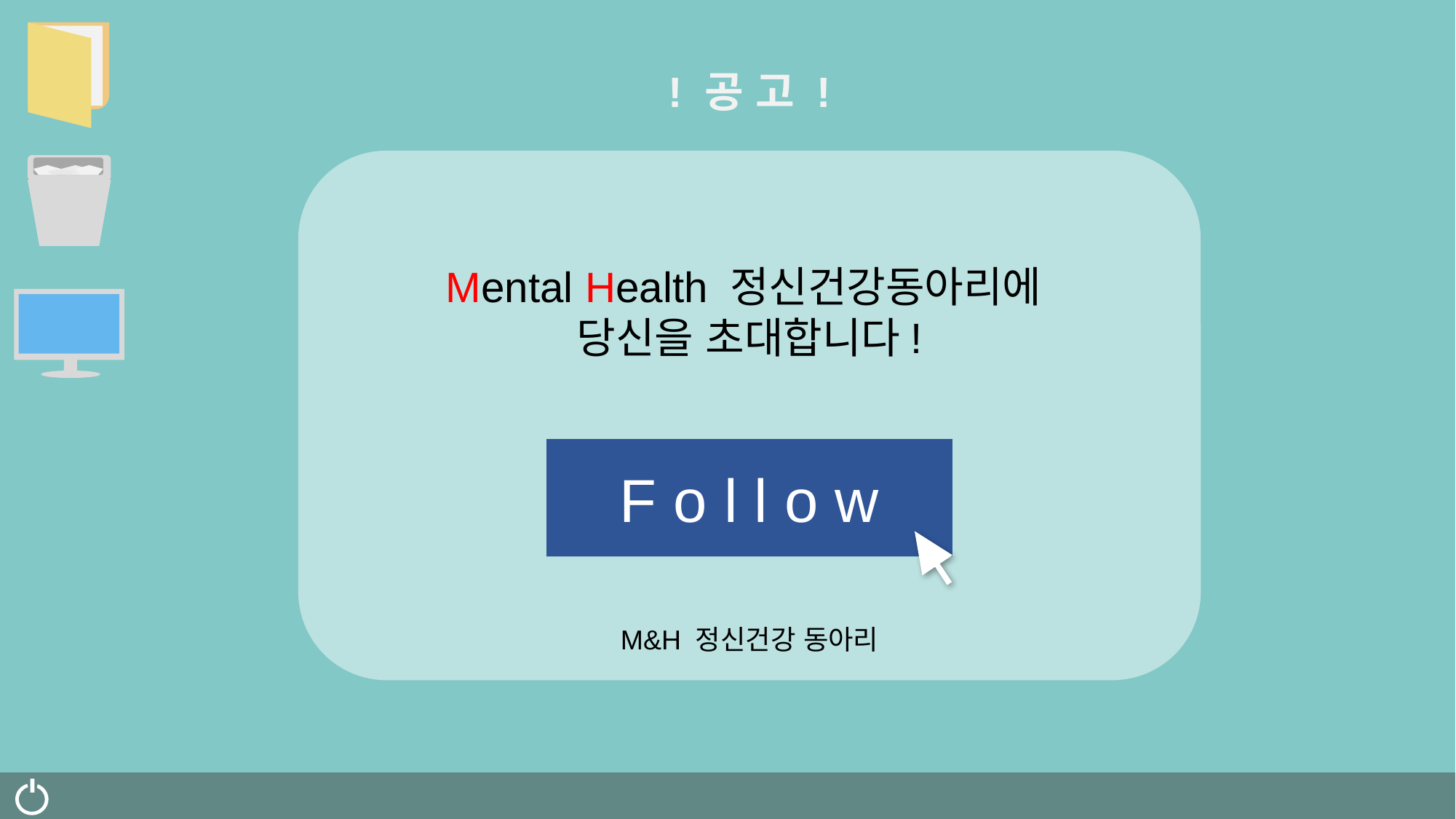

! 공 고 !

Mental Health 정신건강동아리에
당신을 초대합니다!
F o l l o w

M&H 정신건강 동아리